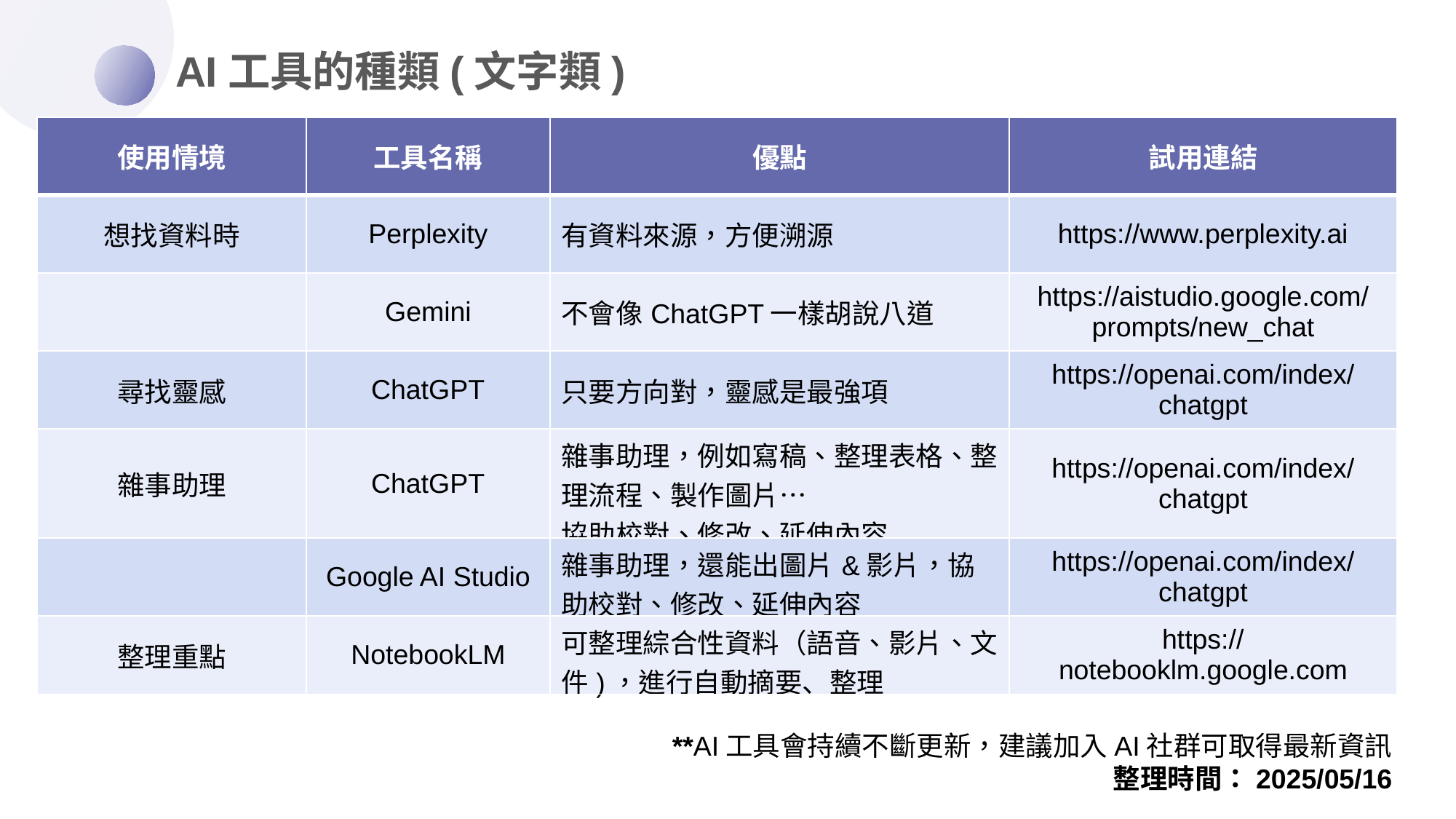

AI工具的種類(文字類)

| 使用情境 | 工具名稱 | 優點 | 試用連結 |
| --- | --- | --- | --- |
| 想找資料時 | Perplexity | 有資料來源，方便溯源 | https://www.perplexity.ai |
|  | Gemini | 不會像ChatGPT一樣胡說八道 | https://aistudio.google.com/prompts/new\_chat |
| 尋找靈感 | ChatGPT | 只要方向對，靈感是最強項 | https://openai.com/index/chatgpt |
| 雜事助理 | ChatGPT | 雜事助理，例如寫稿、整理表格、整理流程、製作圖片… 協助校對、修改、延伸內容 | https://openai.com/index/chatgpt |
|  | Google AI Studio | 雜事助理，還能出圖片&影片，協助校對、修改、延伸內容 | https://openai.com/index/chatgpt |
| 整理重點 | NotebookLM | 可整理綜合性資料（語音、影片、文件)，進行自動摘要、整理 | https://notebooklm.google.com |
**AI工具會持續不斷更新，建議加入AI社群可取得最新資訊
整理時間：2025/05/16